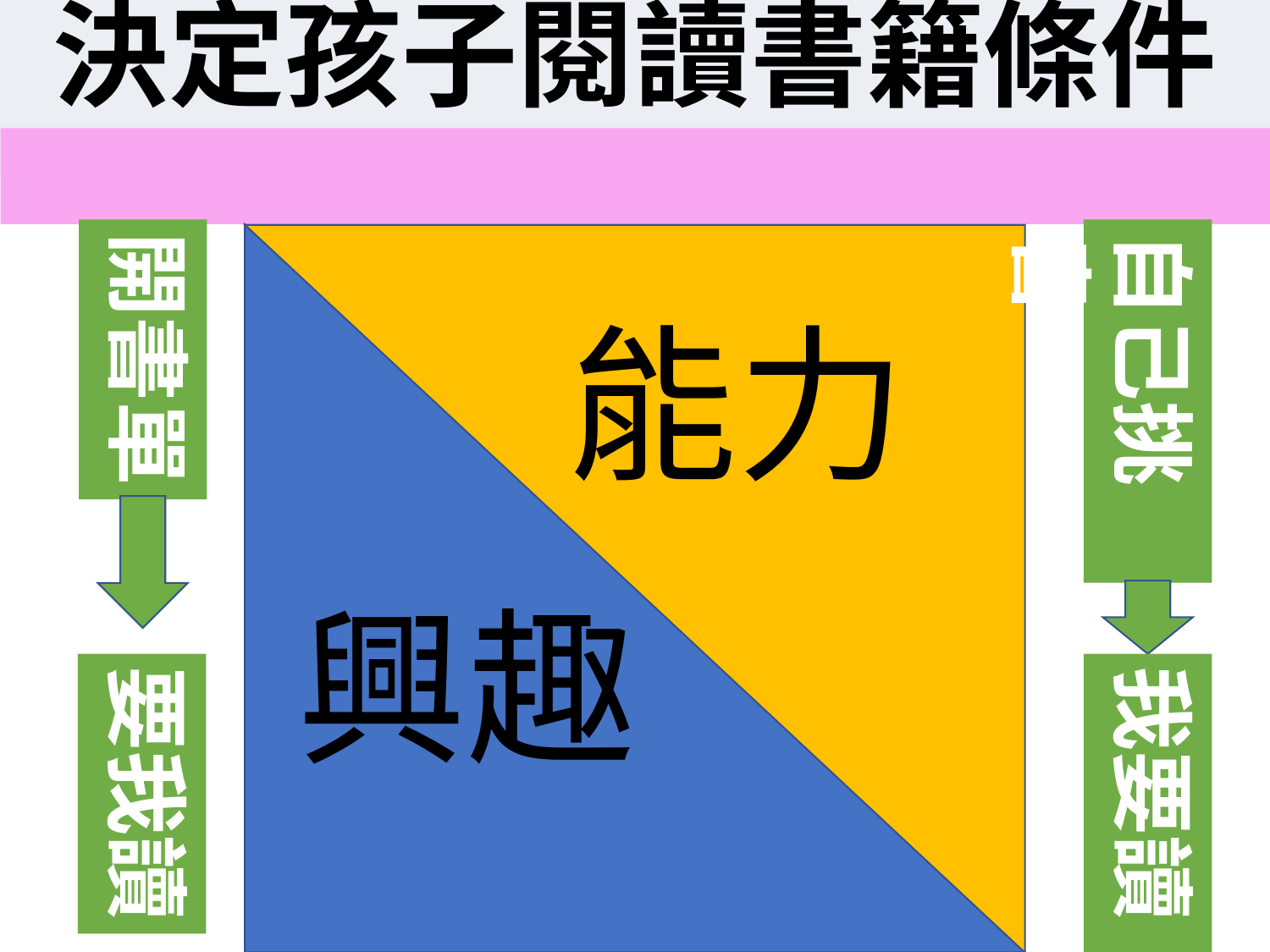

決定孩子閱讀書籍條件

自己挑書
開書單

興趣

能力

要我讀
我要讀